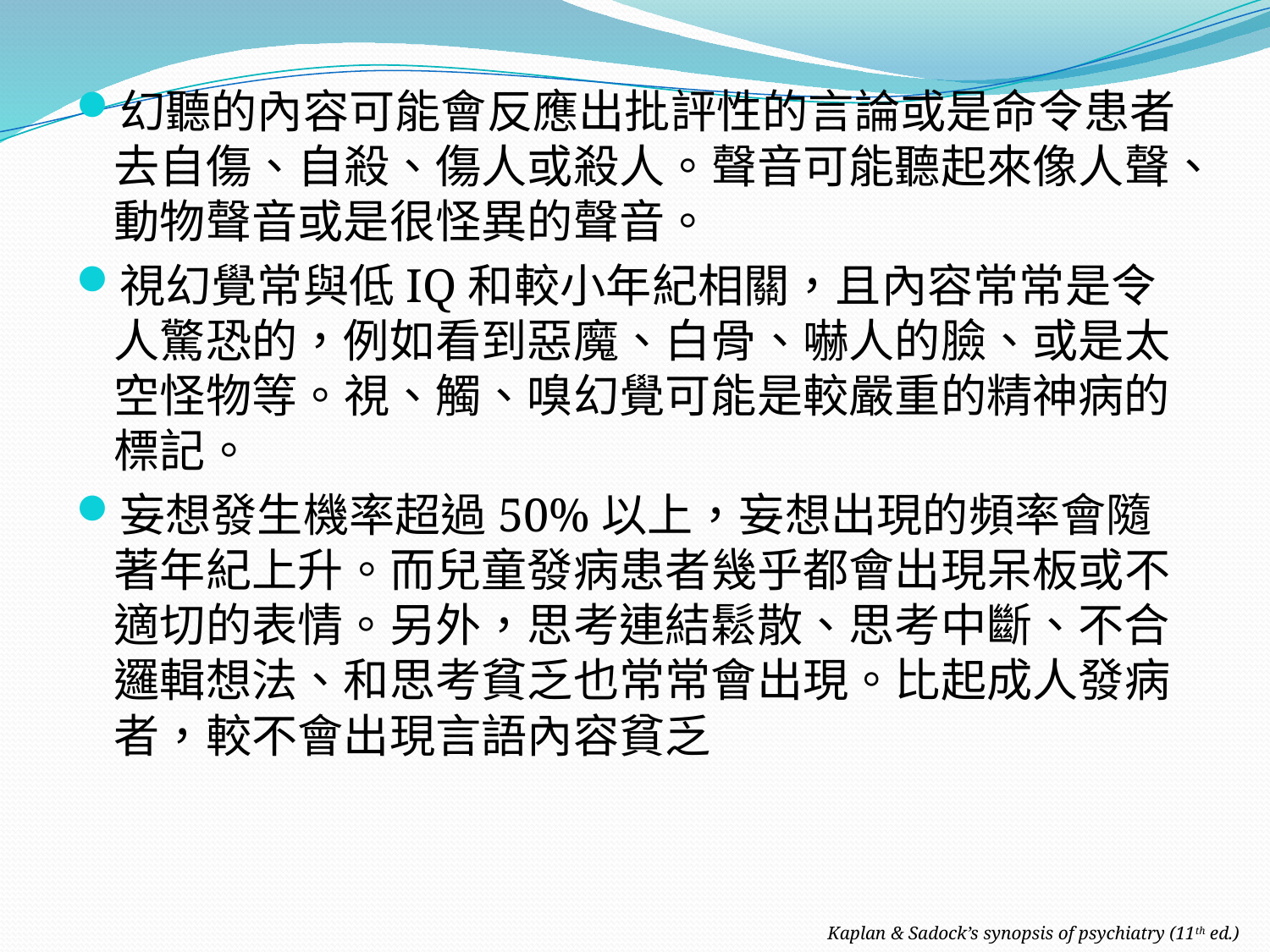

幻聽的內容可能會反應出批評性的言論或是命令患者去自傷、自殺、傷人或殺人。聲音可能聽起來像人聲、動物聲音或是很怪異的聲音。
視幻覺常與低IQ和較小年紀相關，且內容常常是令人驚恐的，例如看到惡魔、白骨、嚇人的臉、或是太空怪物等。視、觸、嗅幻覺可能是較嚴重的精神病的標記。
妄想發生機率超過50%以上，妄想出現的頻率會隨著年紀上升。而兒童發病患者幾乎都會出現呆板或不適切的表情。另外，思考連結鬆散、思考中斷、不合邏輯想法、和思考貧乏也常常會出現。比起成人發病者，較不會出現言語內容貧乏
Kaplan & Sadock’s synopsis of psychiatry (11th ed.)